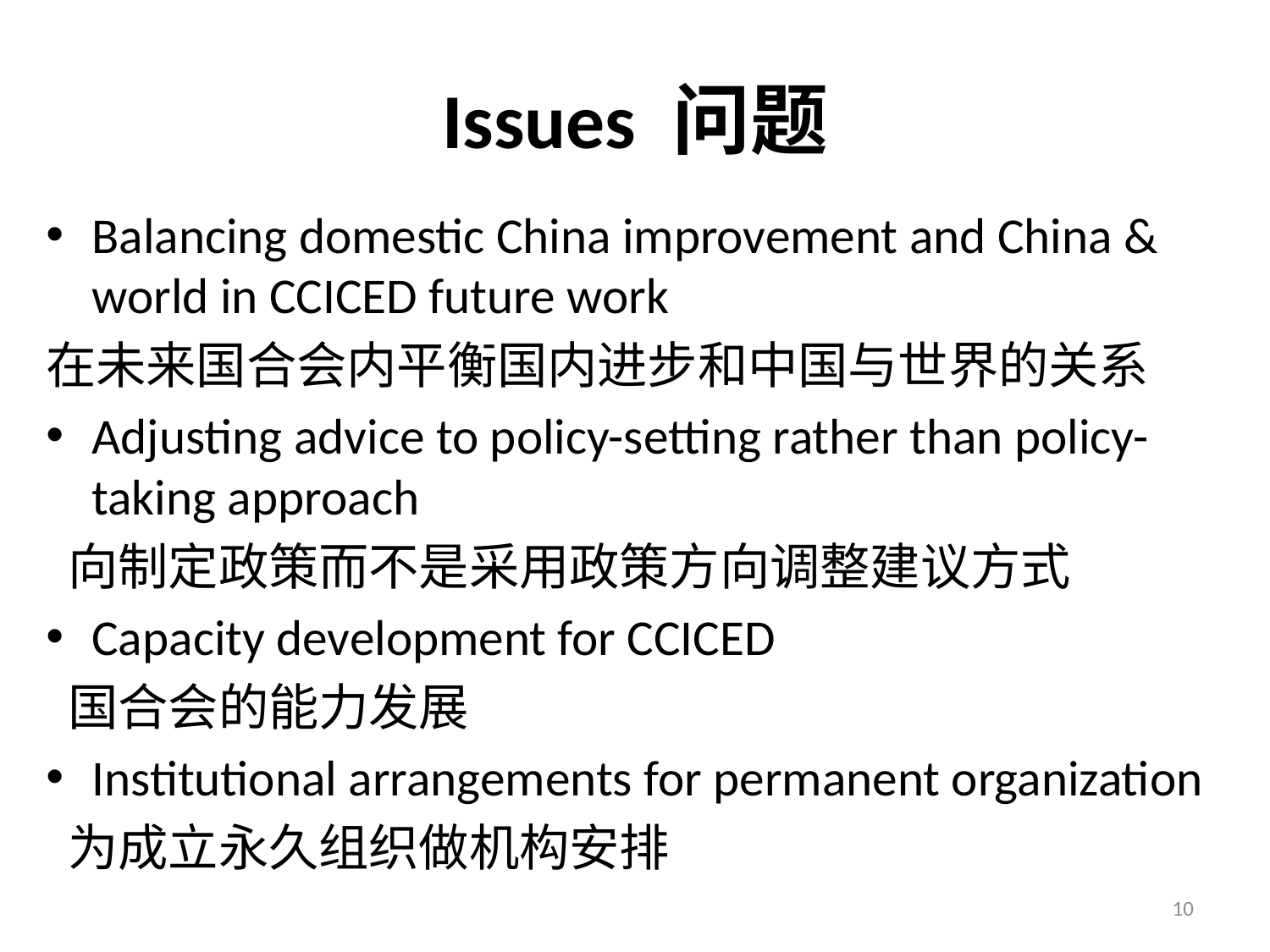

# Issues 问题
Balancing domestic China improvement and China & world in CCICED future work
在未来国合会内平衡国内进步和中国与世界的关系
Adjusting advice to policy-setting rather than policy-taking approach
 向制定政策而不是采用政策方向调整建议方式
Capacity development for CCICED
 国合会的能力发展
Institutional arrangements for permanent organization
 为成立永久组织做机构安排

10